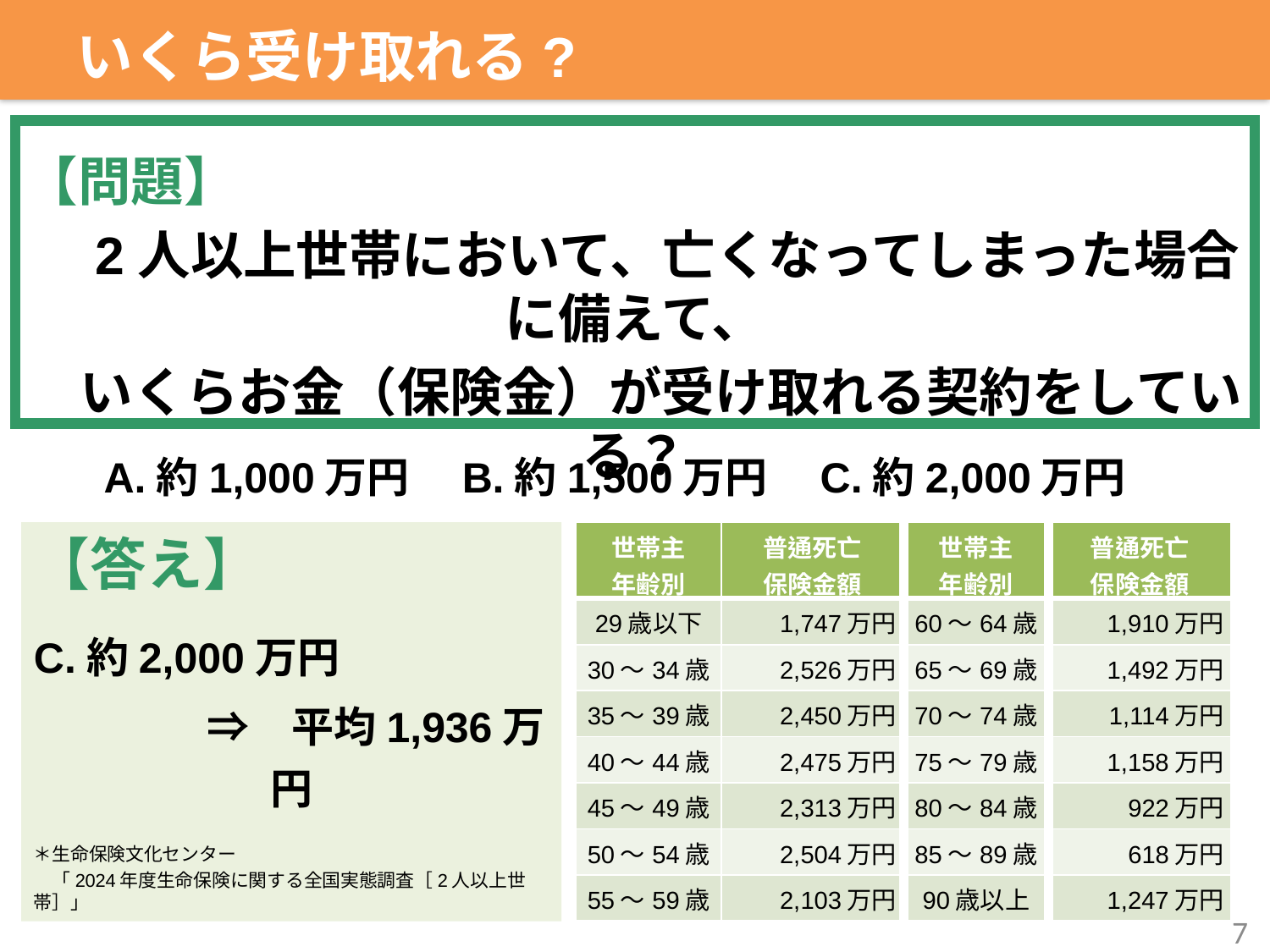

いくら受け取れる?

【問題】
　2人以上世帯において、亡くなってしまった場合に備えて、
　いくらお金（保険金）が受け取れる契約をしている？
A.約1,000万円　B.約1,500万円　C.約2,000万円
【答え】

C.約2,000万円
　　　　⇒　平均1,936万円

＊生命保険文化センター
　「2024年度生命保険に関する全国実態調査［2人以上世帯］」

| 世帯主 年齢別 | 普通死亡 保険金額 | 世帯主 年齢別 | 普通死亡 保険金額 |
| --- | --- | --- | --- |
| 29歳以下 | 1,747万円 | 60～64歳 | 1,910万円 |
| 30～34歳 | 2,526万円 | 65～69歳 | 1,492万円 |
| 35～39歳 | 2,450万円 | 70～74歳 | 1,114万円 |
| 40～44歳 | 2,475万円 | 75～79歳 | 1,158万円 |
| 45～49歳 | 2,313万円 | 80～84歳 | 922万円 |
| 50～54歳 | 2,504万円 | 85～89歳 | 618万円 |
| 55～59歳 | 2,103万円 | 90歳以上 | 1,247万円 |
7